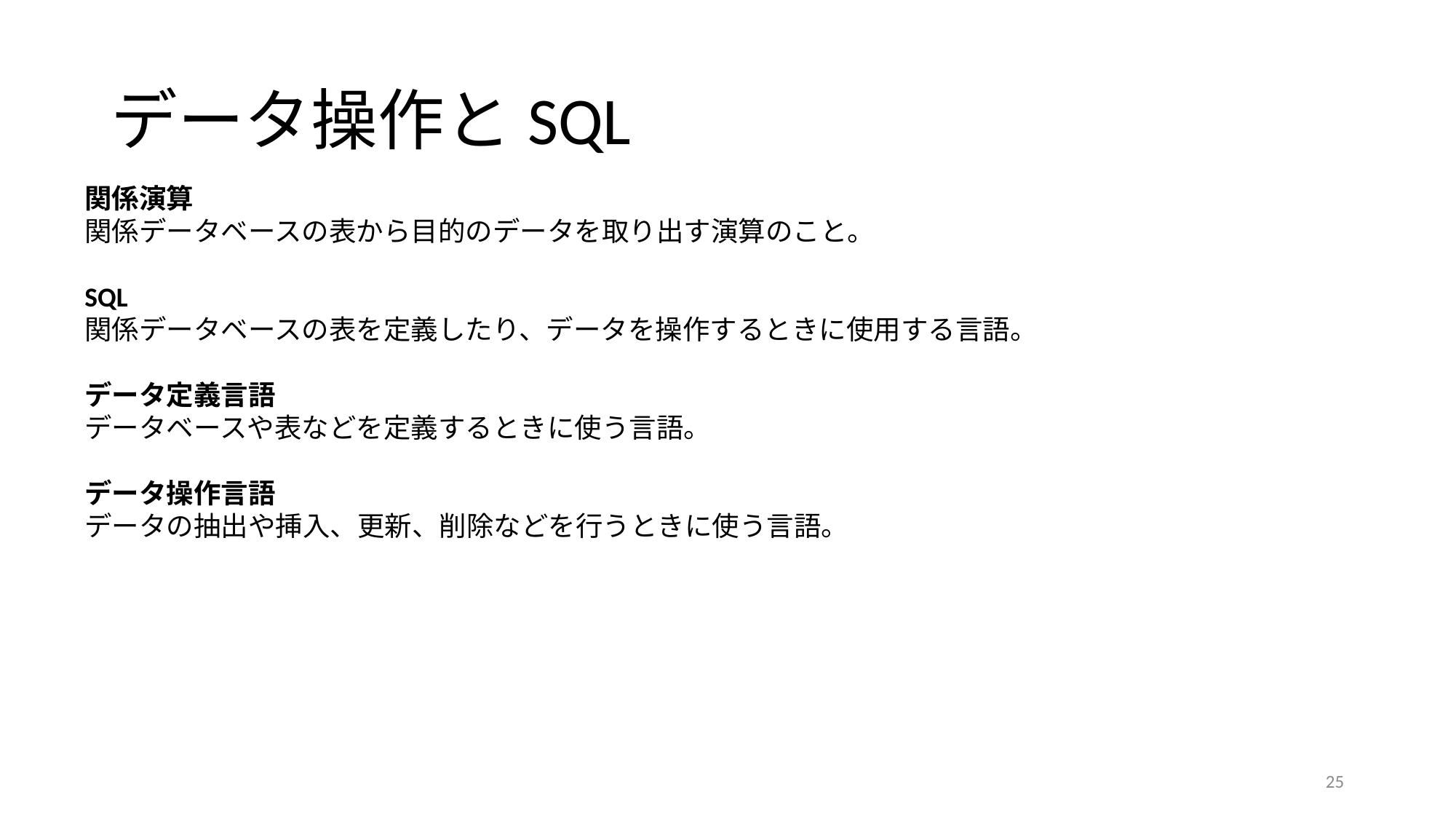

# データ操作とSQL
関係演算
関係データベースの表から目的のデータを取り出す演算のこと。

SQL
関係データベースの表を定義したり、データを操作するときに使用する言語。

データ定義言語
データベースや表などを定義するときに使う言語。

データ操作言語
データの抽出や挿入、更新、削除などを行うときに使う言語。

25